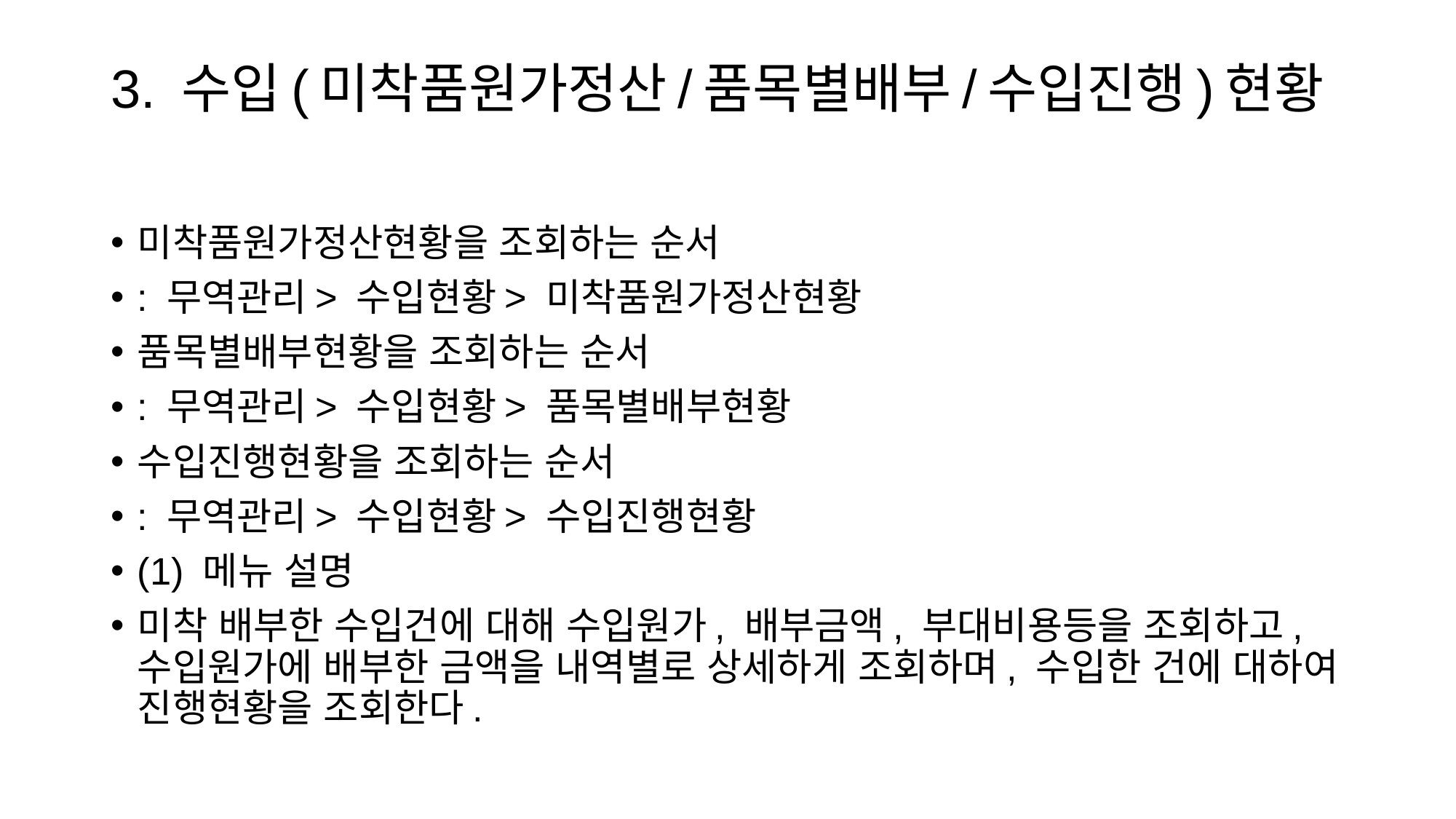

# 3. 수입(미착품원가정산/품목별배부/수입진행)현황
미착품원가정산현황을 조회하는 순서
: 무역관리> 수입현황> 미착품원가정산현황
품목별배부현황을 조회하는 순서
: 무역관리> 수입현황> 품목별배부현황
수입진행현황을 조회하는 순서
: 무역관리> 수입현황> 수입진행현황
(1) 메뉴 설명
미착 배부한 수입건에 대해 수입원가, 배부금액, 부대비용등을 조회하고, 수입원가에 배부한 금액을 내역별로 상세하게 조회하며, 수입한 건에 대하여 진행현황을 조회한다.